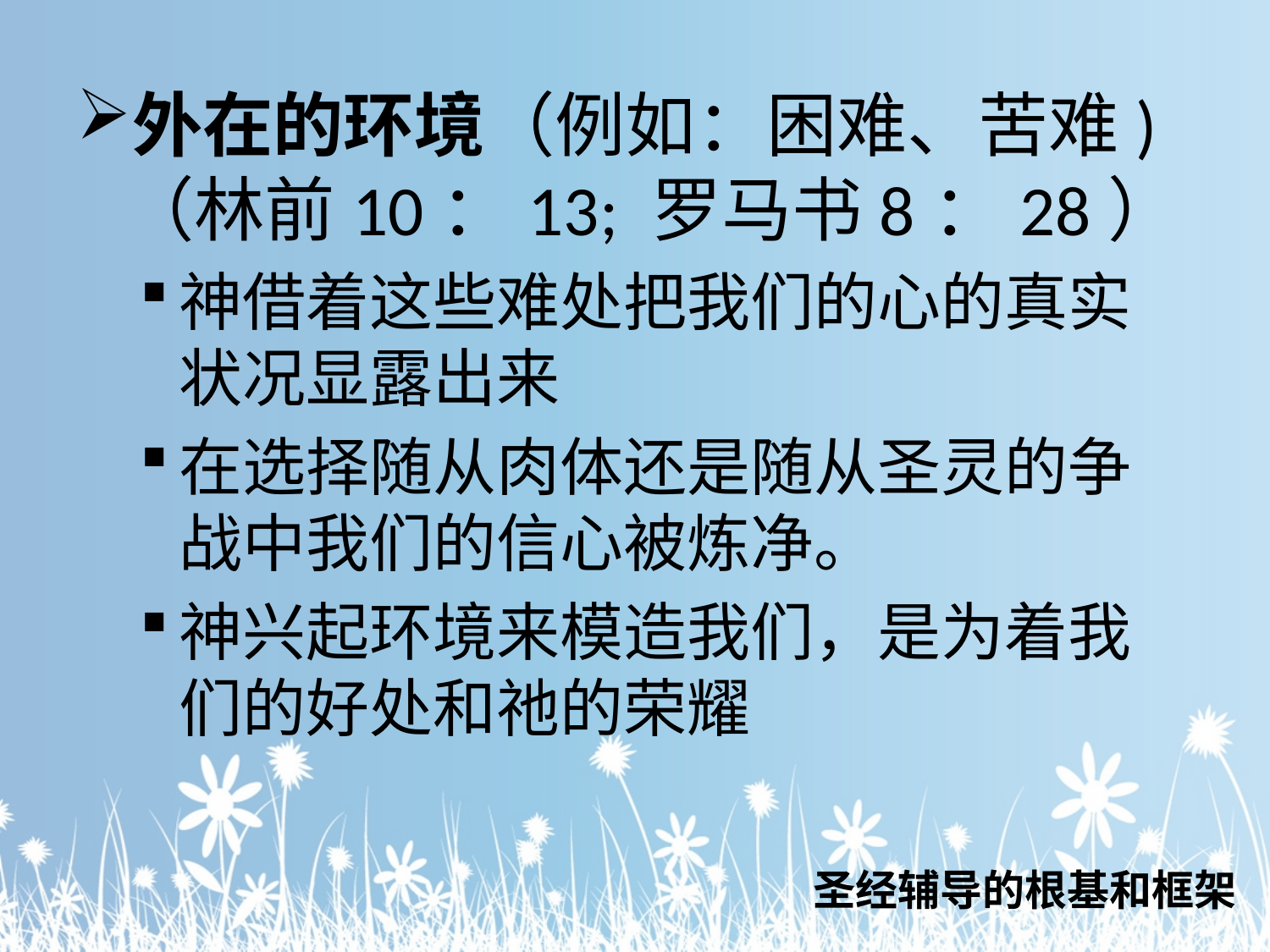

外在的环境（例如：困难、苦难) （林前10：13; 罗马书8：28）
神借着这些难处把我们的心的真实状况显露出来
在选择随从肉体还是随从圣灵的争战中我们的信心被炼净。
神兴起环境来模造我们，是为着我们的好处和祂的荣耀

圣经辅导的根基和框架